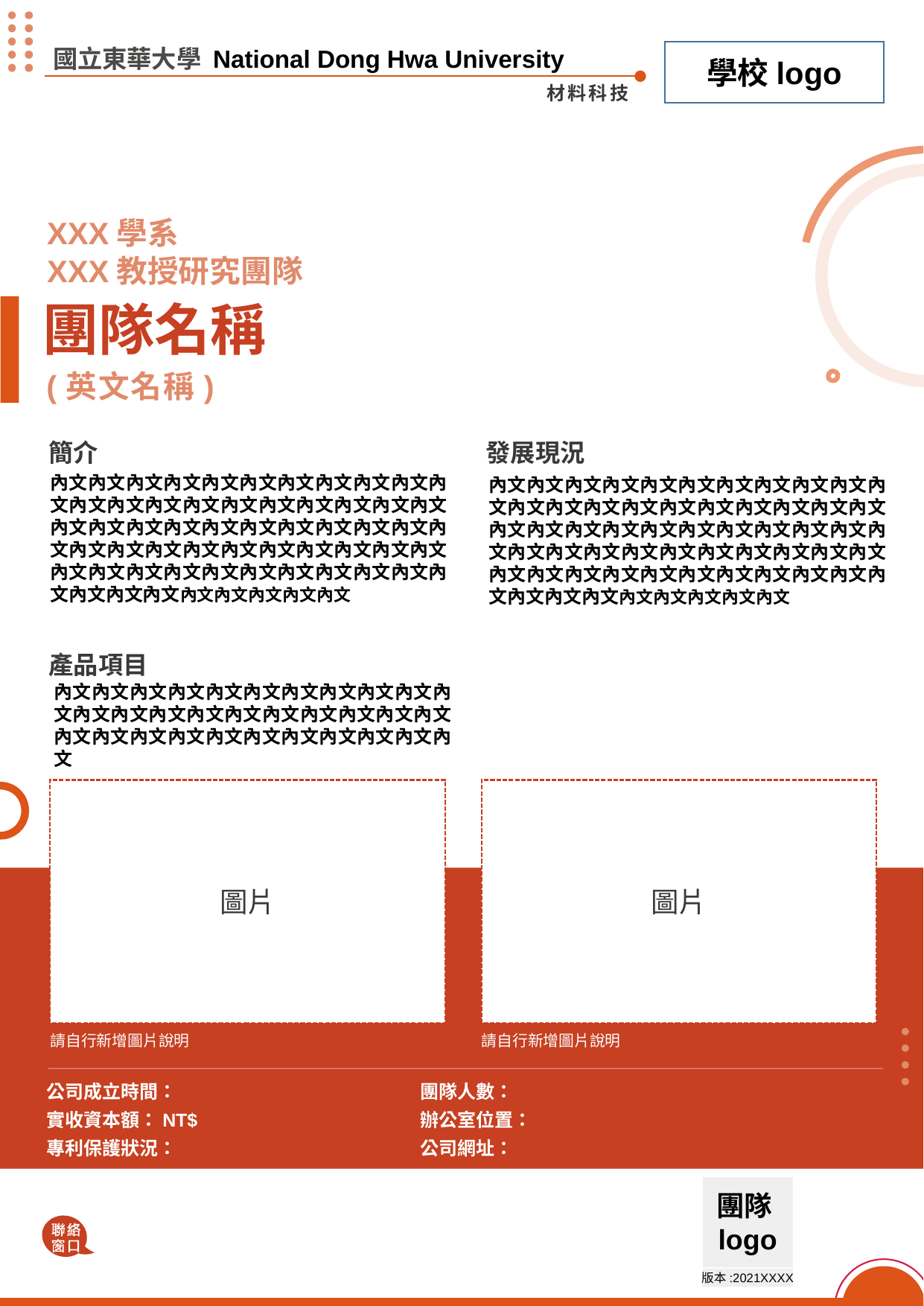

＊請自行修正校名、
單位名(中+英)
&新增學校logo。

國立東華大學 National Dong Hwa University
學校logo

材料科技

XXX學系
XXX教授研究團隊

團隊名稱
(英文名稱)

簡介
發展現況
大標顏色
內文內文內文內文內文內文內文內文內文內文內文內文內文內文內文內文內文內文內文內文內文內文內文內文內文內文內文內文內文內文內文內文內文內文內文內文內文內文內文內文內文內文內文內文內文內文內文內文內文內文內文內文內文內文內文內文內文內文內文內文內文

內文內文內文內文內文內文內文內文內文內文內文內文內文內文內文內文內文內文內文內文內文內文內文內文內文內文內文內文內文內文內文內文內文內文內文內文內文內文內文內文內文內文內文內文內文內文內文內文內文內文內文內文內文內文內文內文內文內文內文內文內文

小標
顏色
產品項目
內文
顏色
一律用微軟正黑體
排版依照圖片大小/數量做調整
內文內文內文內文內文內文內文內文內文內文內文內文內文內文內文內文內文內文內文內文內文內文內文內文內文內文內文內文內文內文內文內文
圖片
請自行新增圖片說明
圖片
請自行新增圖片說明

＊請自行新增或刪減圖片
可任意加註或刪減文字說明
注意圖片解析度/清晰度

公司成立時間：
實收資本額：NT$
專利保護狀況：
團隊人數：
辦公室位置：
公司網址：

團隊logo
＊請自行修改聯絡窗口、logo、版本日期

版本:2021XXXX